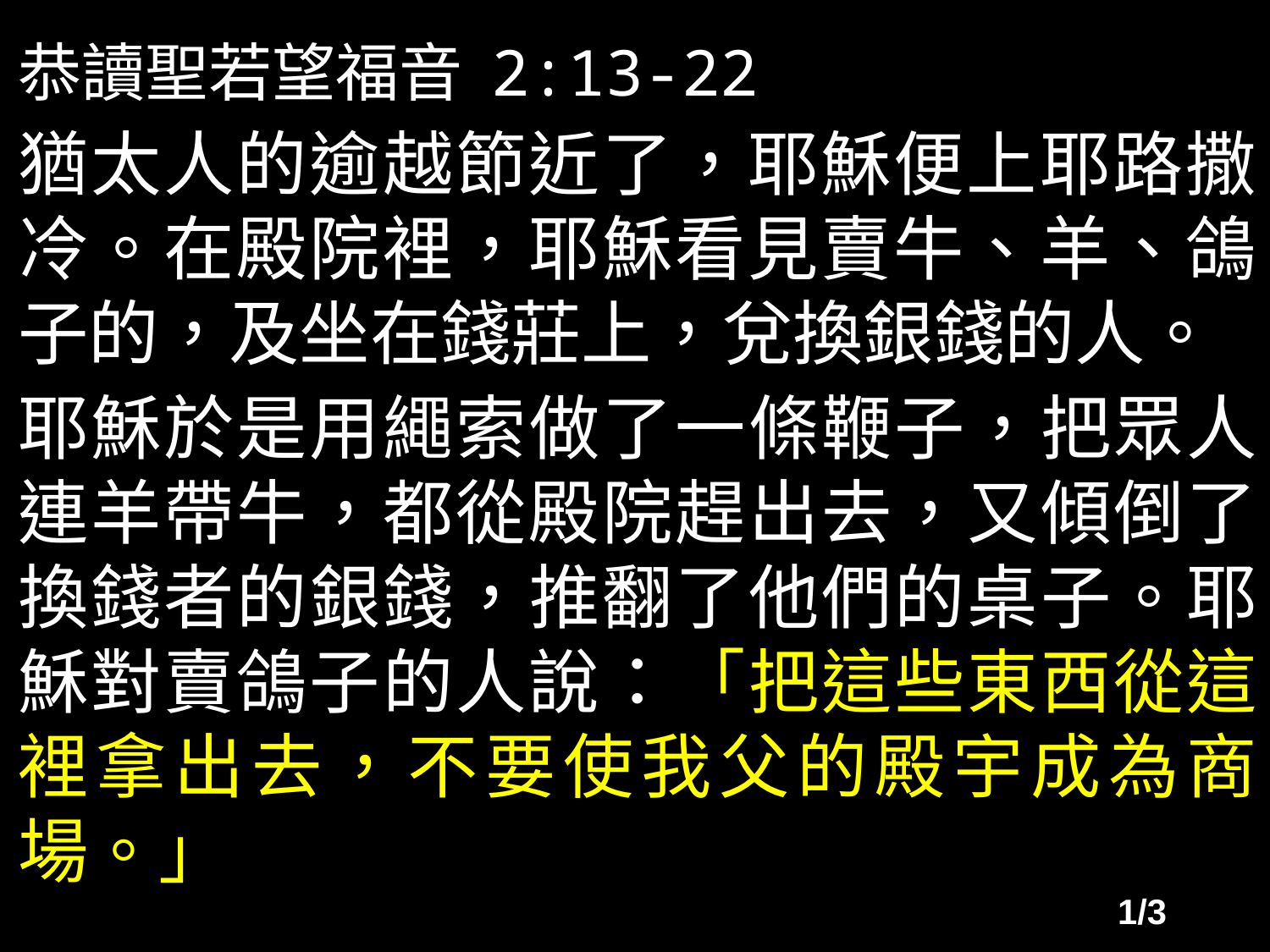

恭讀聖若望福音 2:13-22
猶太人的逾越節近了，耶穌便上耶路撒冷。在殿院裡，耶穌看見賣牛、羊、鴿子的，及坐在錢莊上，兌換銀錢的人。
耶穌於是用繩索做了一條鞭子，把眾人連羊帶牛，都從殿院趕出去，又傾倒了換錢者的銀錢，推翻了他們的桌子。耶穌對賣鴿子的人說：「把這些東西從這裡拿出去，不要使我父的殿宇成為商場。」
1/3